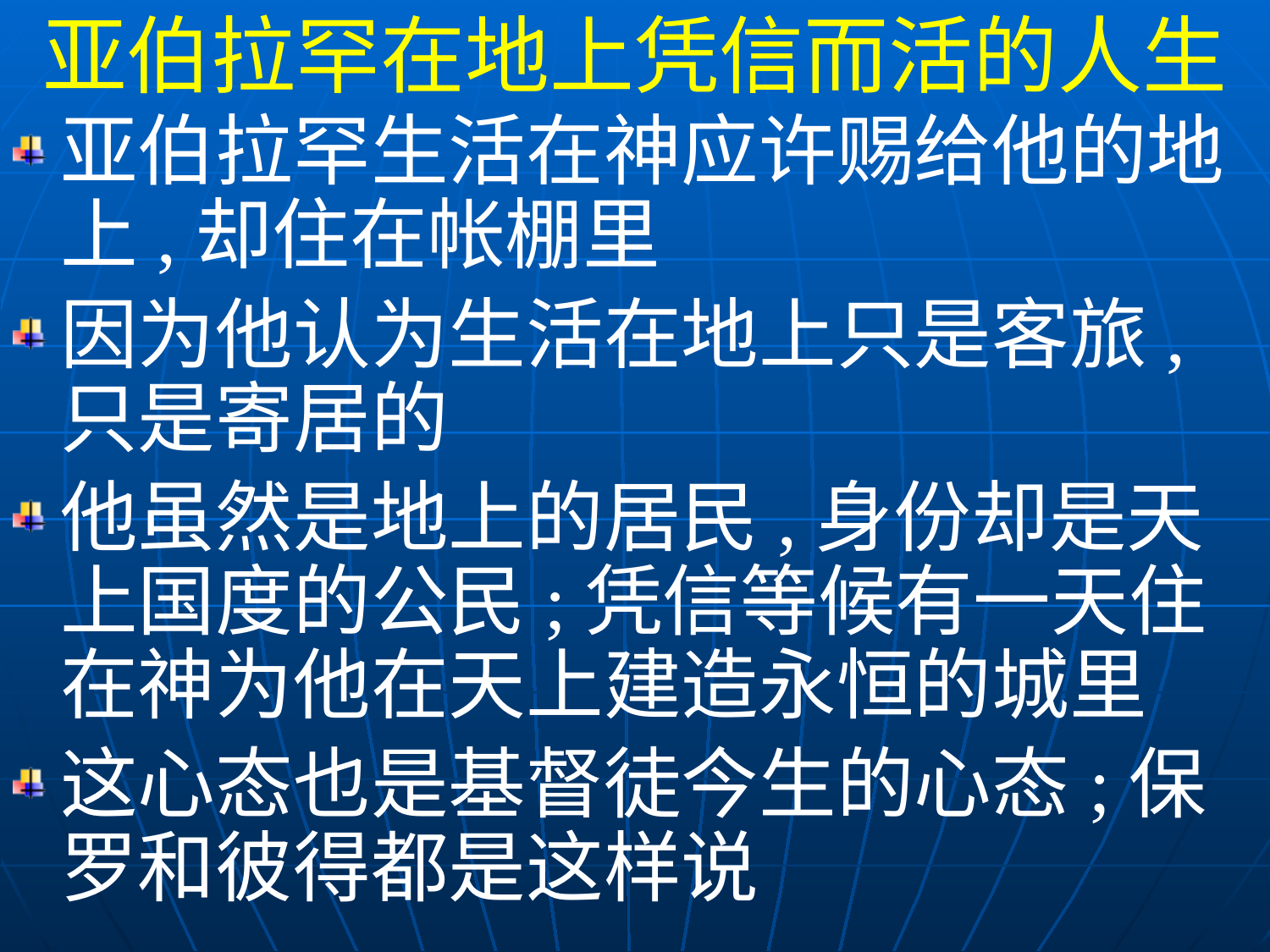

亚伯拉罕在地上凭信而活的人生
亚伯拉罕生活在神应许赐给他的地上,却住在帐棚里
因为他认为生活在地上只是客旅,只是寄居的
他虽然是地上的居民,身份却是天上国度的公民;凭信等候有一天住在神为他在天上建造永恒的城里
这心态也是基督徒今生的心态;保罗和彼得都是这样说